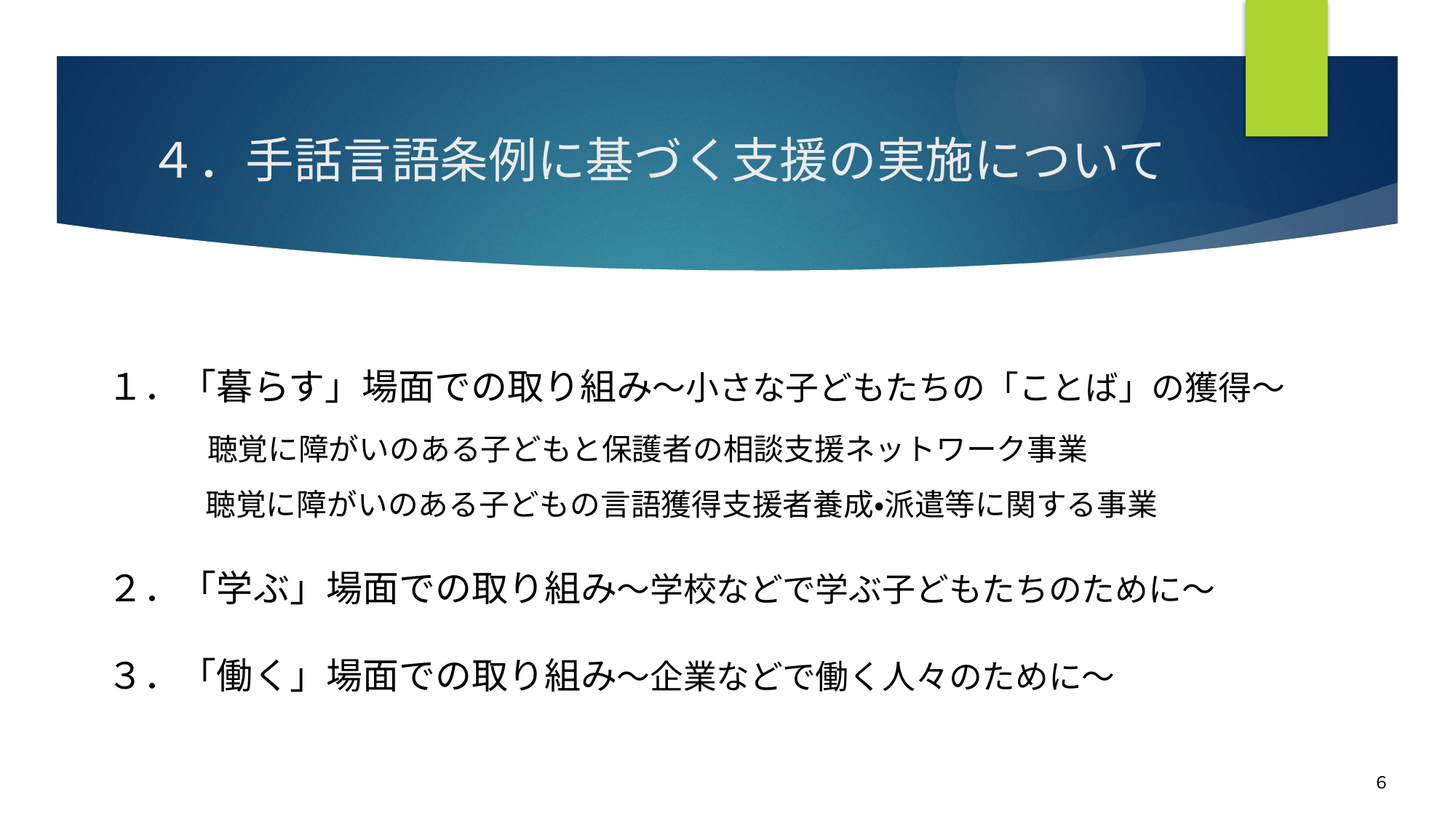

# ４．手話言語条例に基づく支援の実施について
１．「暮らす」場面での取り組み～小さな子どもたちの「ことば」の獲得～
　　　聴覚に障がいのある子どもと保護者の相談支援ネットワーク事業
　　　 聴覚に障がいのある子どもの言語獲得支援者養成・派遣等に関する事業
２．「学ぶ」場面での取り組み～学校などで学ぶ子どもたちのために～
３．「働く」場面での取り組み～企業などで働く人々のために～
６